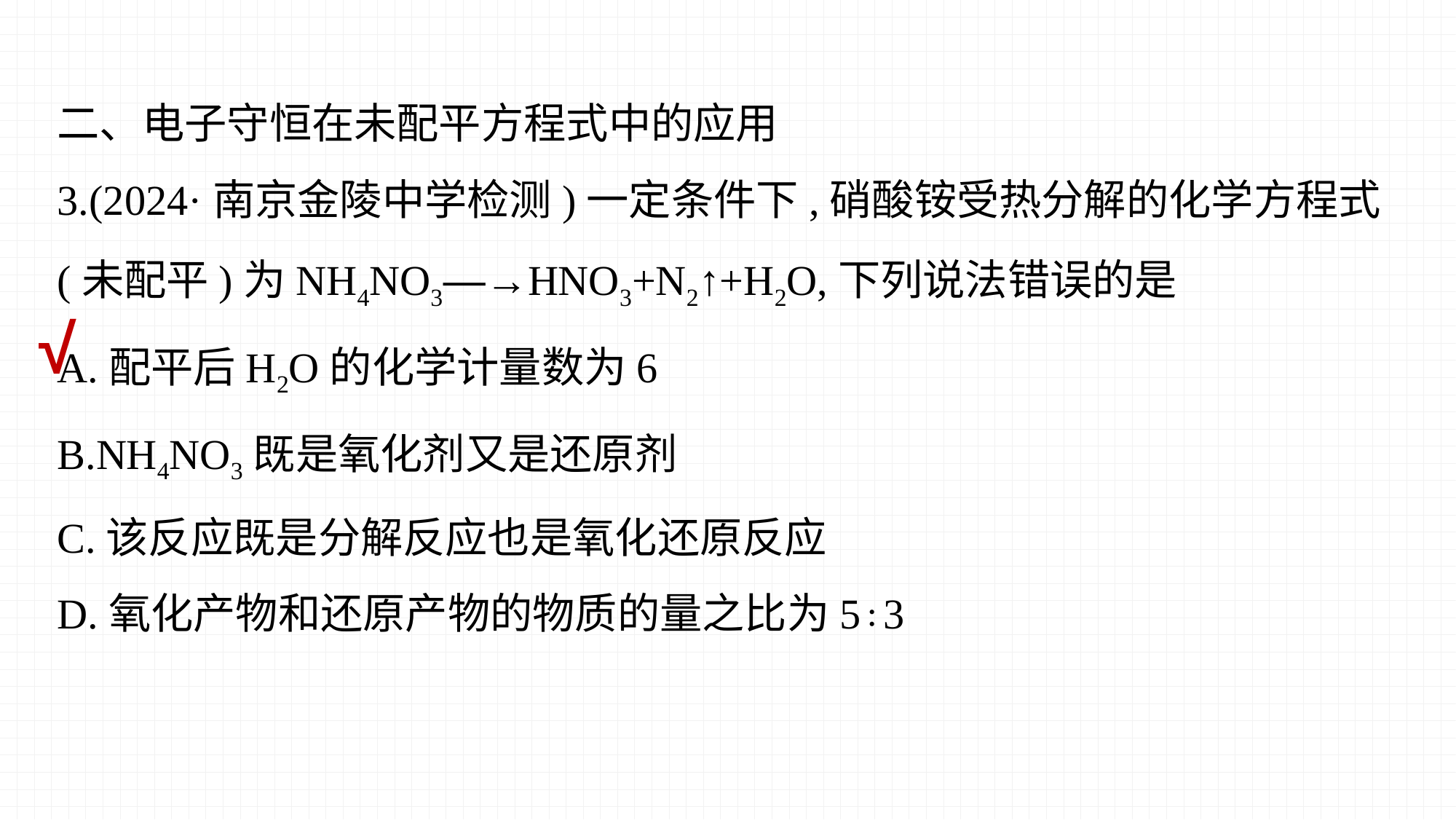

二、电子守恒在未配平方程式中的应用
3.(2024·南京金陵中学检测)一定条件下,硝酸铵受热分解的化学方程式(未配平)为NH4NO3―→HNO3+N2↑+H2O,下列说法错误的是
A.配平后H2O的化学计量数为6
B.NH4NO3既是氧化剂又是还原剂
C.该反应既是分解反应也是氧化还原反应
D.氧化产物和还原产物的物质的量之比为5∶3
√